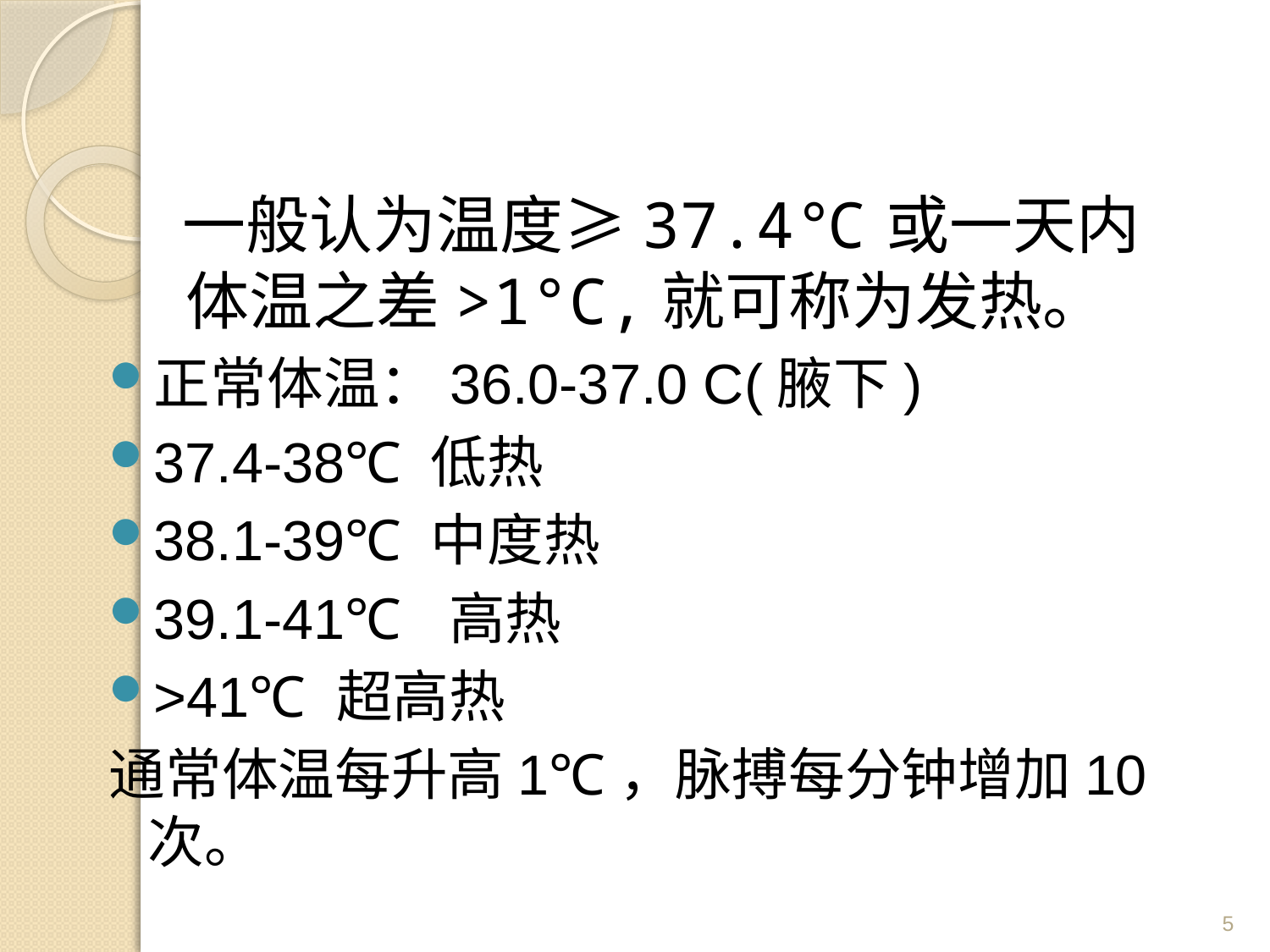

#
 一般认为温度≥37.4℃或一天内体温之差>1°C,就可称为发热。
正常体温：36.0-37.0 C(腋下)
37.4-38℃ 低热
38.1-39℃ 中度热
39.1-41℃  高热
>41℃ 超高热
通常体温每升高1℃，脉搏每分钟增加10次。

5